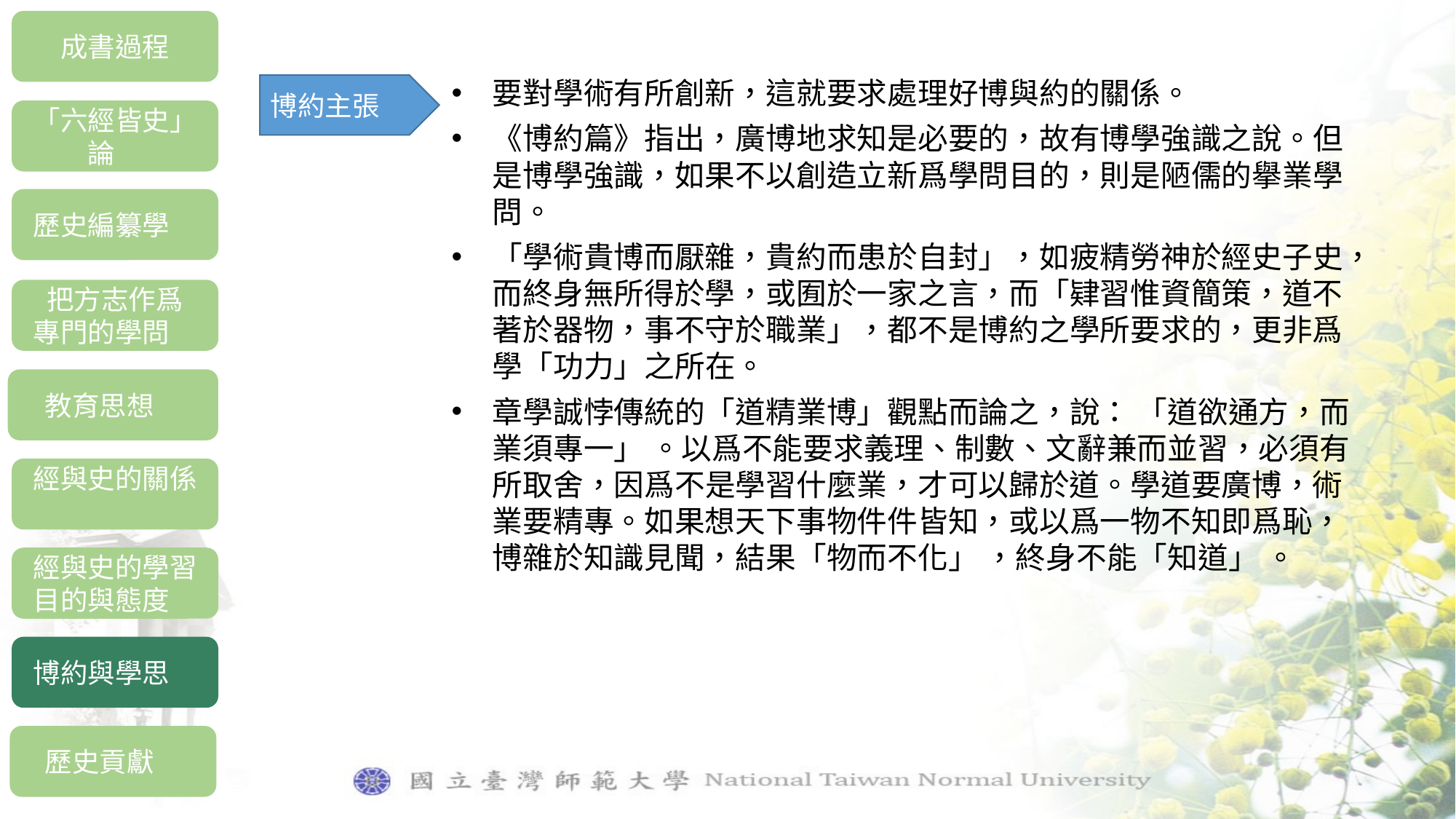

成書過程
「六經皆史」論
歷史編纂學
把方志作爲
專門的學問
教育思想
經與史的關係
經與史的學習目的與態度
博約與學思
歷史貢獻
要對學術有所創新，這就要求處理好博與約的關係。
《博約篇》指出，廣博地求知是必要的，故有博學強識之說。但是博學強識，如果不以創造立新爲學問目的，則是陋儒的擧業學問。
「學術貴博而厭雜，貴約而患於自封」，如疲精勞神於經史子史，而終身無所得於學，或囿於一家之言，而「肄習惟資簡策，道不著於器物，事不守於職業」，都不是博約之學所要求的，更非爲學「功力」之所在。
章學誠悖傳統的「道精業博」觀點而論之，說： 「道欲通方，而業須專一」 。以爲不能要求義理、制數、文辭兼而並習，必須有所取舍，因爲不是學習什麼業，才可以歸於道。學道要廣博，術業要精專。如果想天下事物件件皆知，或以爲一物不知即爲恥，博雜於知識見聞，結果「物而不化」 ，終身不能「知道」 。
博約主張